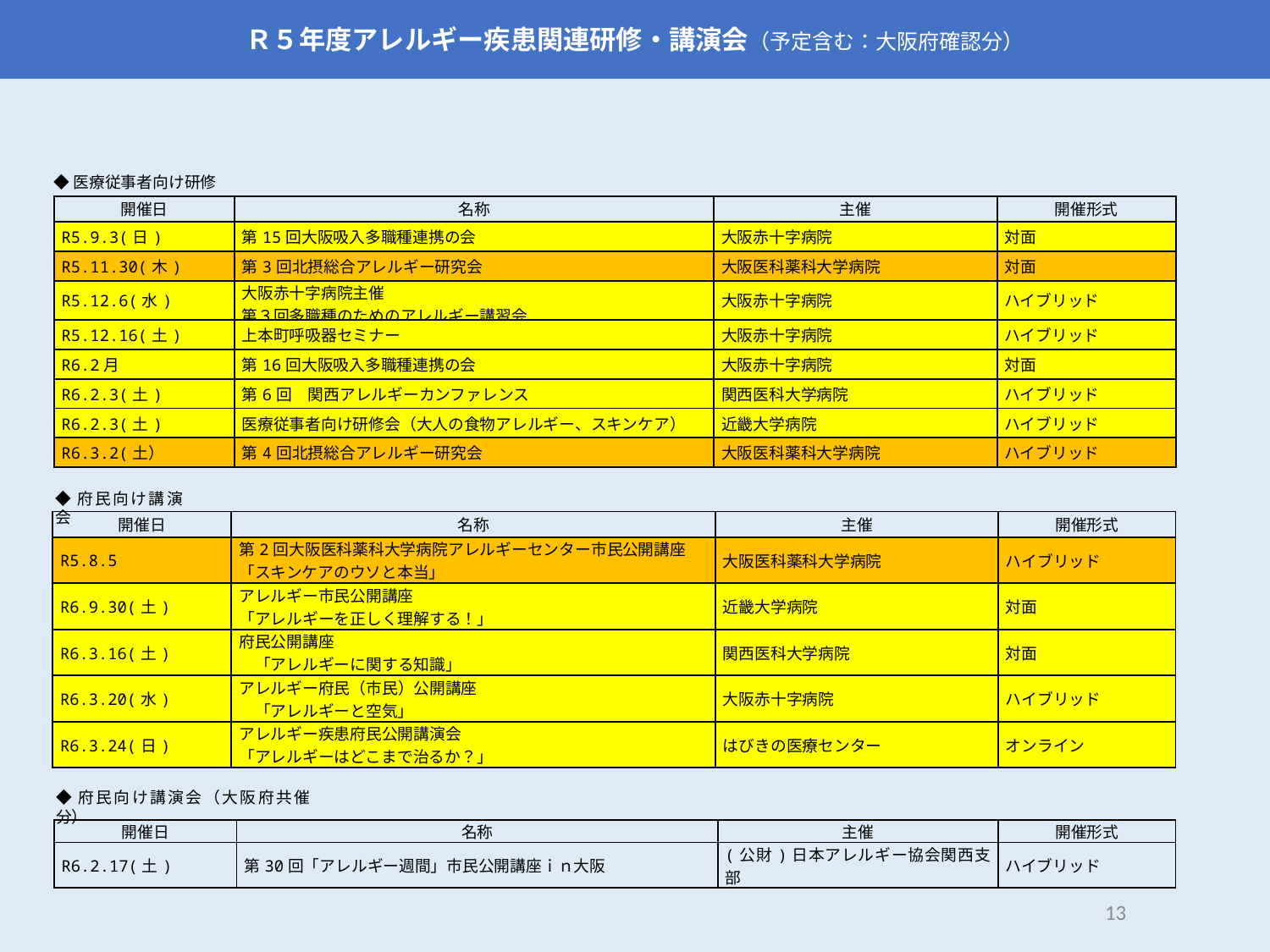

Ｒ５年度アレルギー疾患関連研修・講演会（予定含む：大阪府確認分）
◆医療従事者向け研修
| 開催日 | 名称 | 主催 | 開催形式 |
| --- | --- | --- | --- |
| R5.9.3(日) | 第15回大阪吸入多職種連携の会 | 大阪赤十字病院 | 対面 |
| R5.11.30(木) | 第3回北摂総合アレルギー研究会 | 大阪医科薬科大学病院 | 対面 |
| R5.12.6(水) | 大阪赤十字病院主催 第３回多職種のためのアレルギー講習会 | 大阪赤十字病院 | ハイブリッド |
| R5.12.16(土) | 上本町呼吸器セミナー | 大阪赤十字病院 | ハイブリッド |
| R6.2月 | 第16回大阪吸入多職種連携の会 | 大阪赤十字病院 | 対面 |
| R6.2.3(土) | 第6回　関西アレルギーカンファレンス | 関西医科大学病院 | ハイブリッド |
| R6.2.3(土) | 医療従事者向け研修会（大人の食物アレルギー、スキンケア） | 近畿大学病院 | ハイブリッド |
| R6.3.2(土） | 第4回北摂総合アレルギー研究会 | 大阪医科薬科大学病院 | ハイブリッド |
◆府民向け講演会
| 開催日 | 名称 | 主催 | 開催形式 |
| --- | --- | --- | --- |
| R5.8.5 | 第2回大阪医科薬科大学病院アレルギーセンター市民公開講座 「スキンケアのウソと本当」 | 大阪医科薬科大学病院 | ハイブリッド |
| R6.9.30(土) | アレルギー市民公開講座 「アレルギーを正しく理解する！」 | 近畿大学病院 | 対面 |
| R6.3.16(土) | 府民公開講座 　「アレルギーに関する知識」 | 関西医科大学病院 | 対面 |
| R6.3.20(水) | アレルギー府民（市民）公開講座 　「アレルギーと空気」 | 大阪赤十字病院 | ハイブリッド |
| R6.3.24(日) | アレルギー疾患府民公開講演会 「アレルギーはどこまで治るか？」 | はびきの医療センター | オンライン |
◆府民向け講演会（大阪府共催分）
| 開催日 | 名称 | 主催 | 開催形式 |
| --- | --- | --- | --- |
| R6.2.17(土) | 第30回「アレルギー週間」市民公開講座ｉｎ大阪 | (公財)日本アレルギー協会関西支部 | ハイブリッド |
13